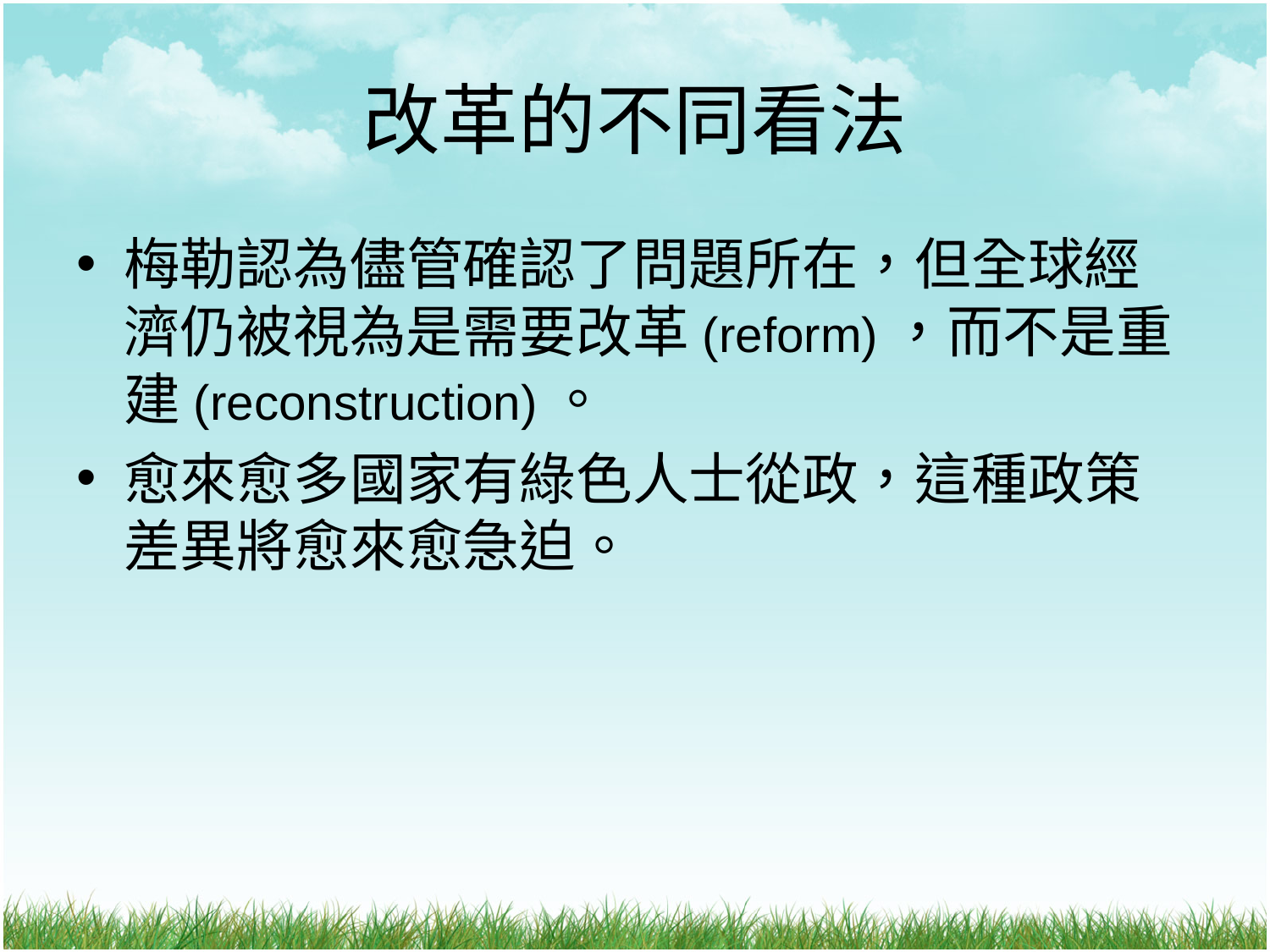

# 改革的不同看法
梅勒認為儘管確認了問題所在，但全球經濟仍被視為是需要改革(reform)，而不是重建(reconstruction)。
愈來愈多國家有綠色人士從政，這種政策差異將愈來愈急迫。